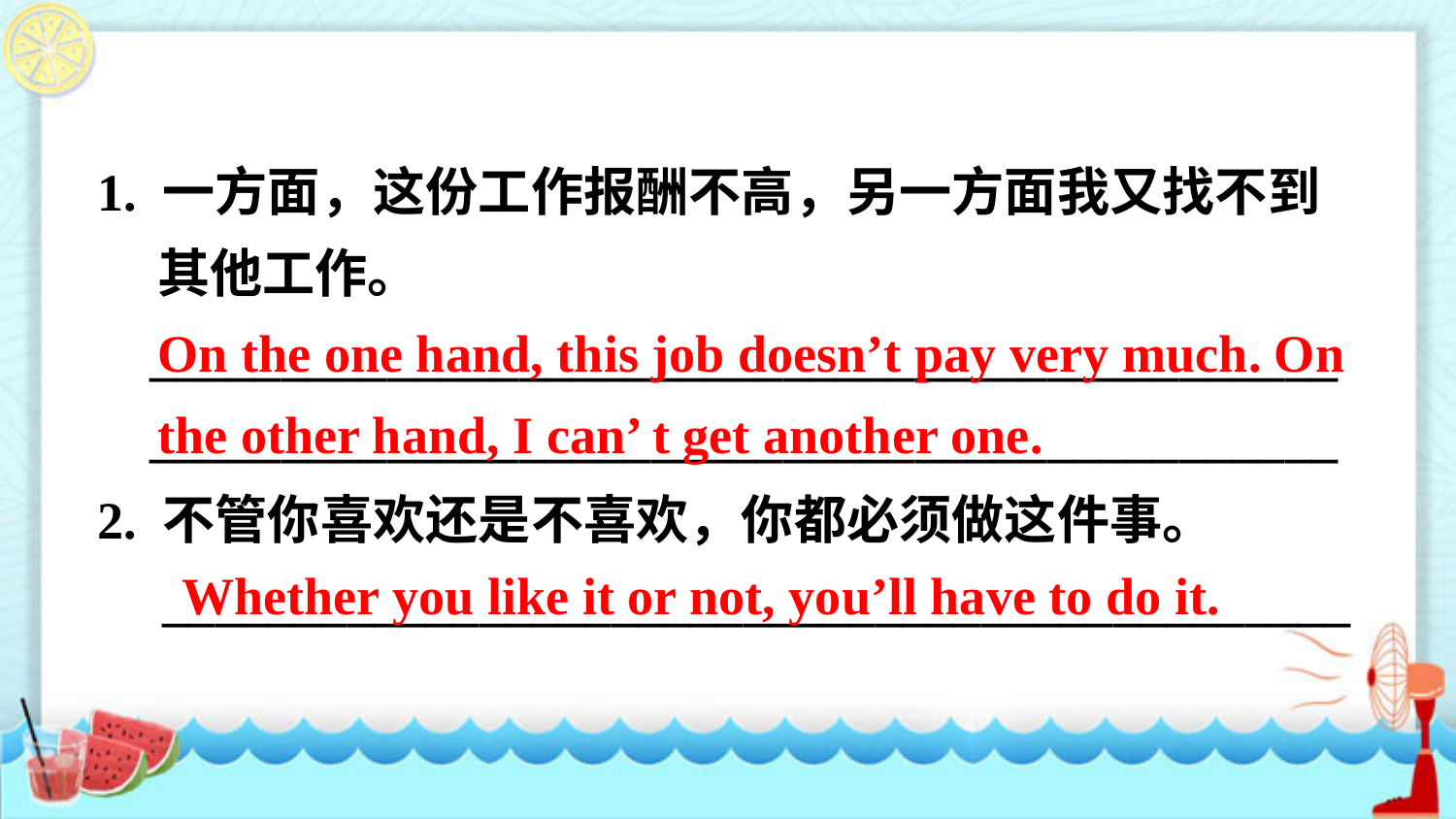

1. 一方面，这份工作报酬不高，另一方面我又找不到
    其他工作。
    _____________________________________________
    _____________________________________________
2. 不管你喜欢还是不喜欢，你都必须做这件事。
     _____________________________________________
On the one hand, this job doesn’t pay very much. On the other hand, I can’ t get another one.
Whether you like it or not, you’ll have to do it.